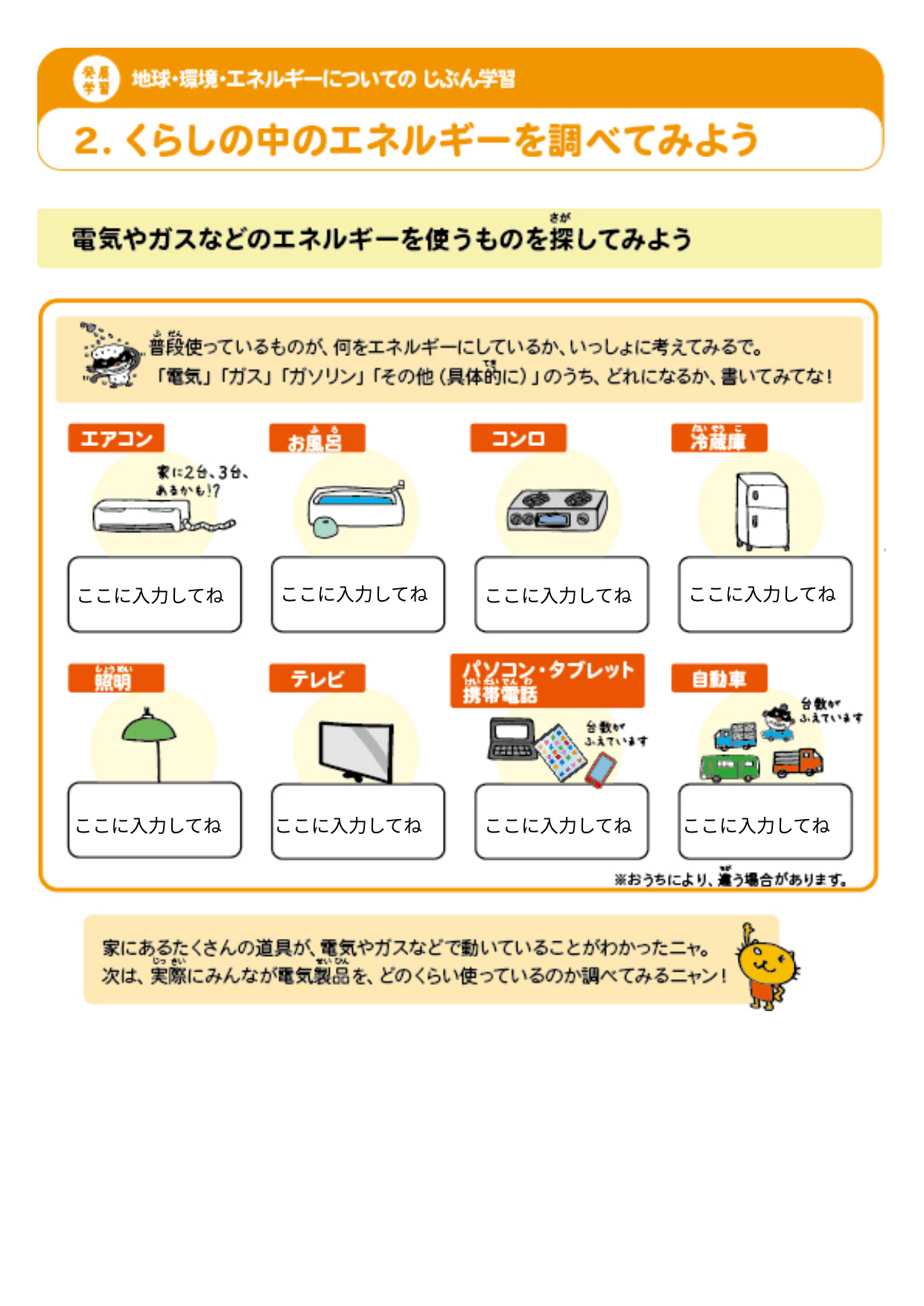

ここに入力してね
ここに入力してね
ここに入力してね
ここに入力してね
ここに入力してね
ここに入力してね
ここに入力してね
ここに入力してね